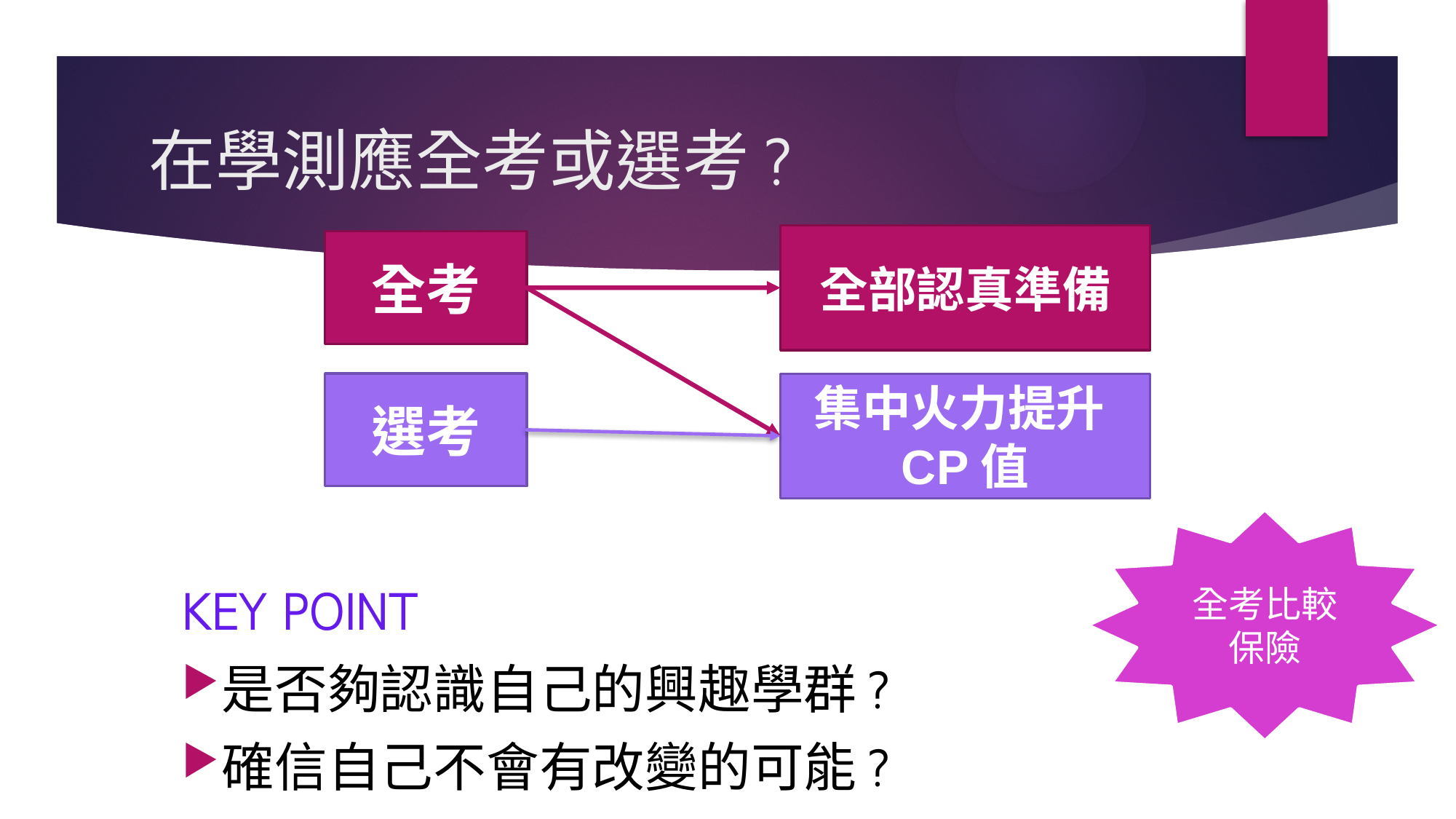

# 在學測應全考或選考?
全部認真準備
全考
集中火力提升CP值
選考
全考比較保險
KEY POINT
是否夠認識自己的興趣學群?
確信自己不會有改變的可能?